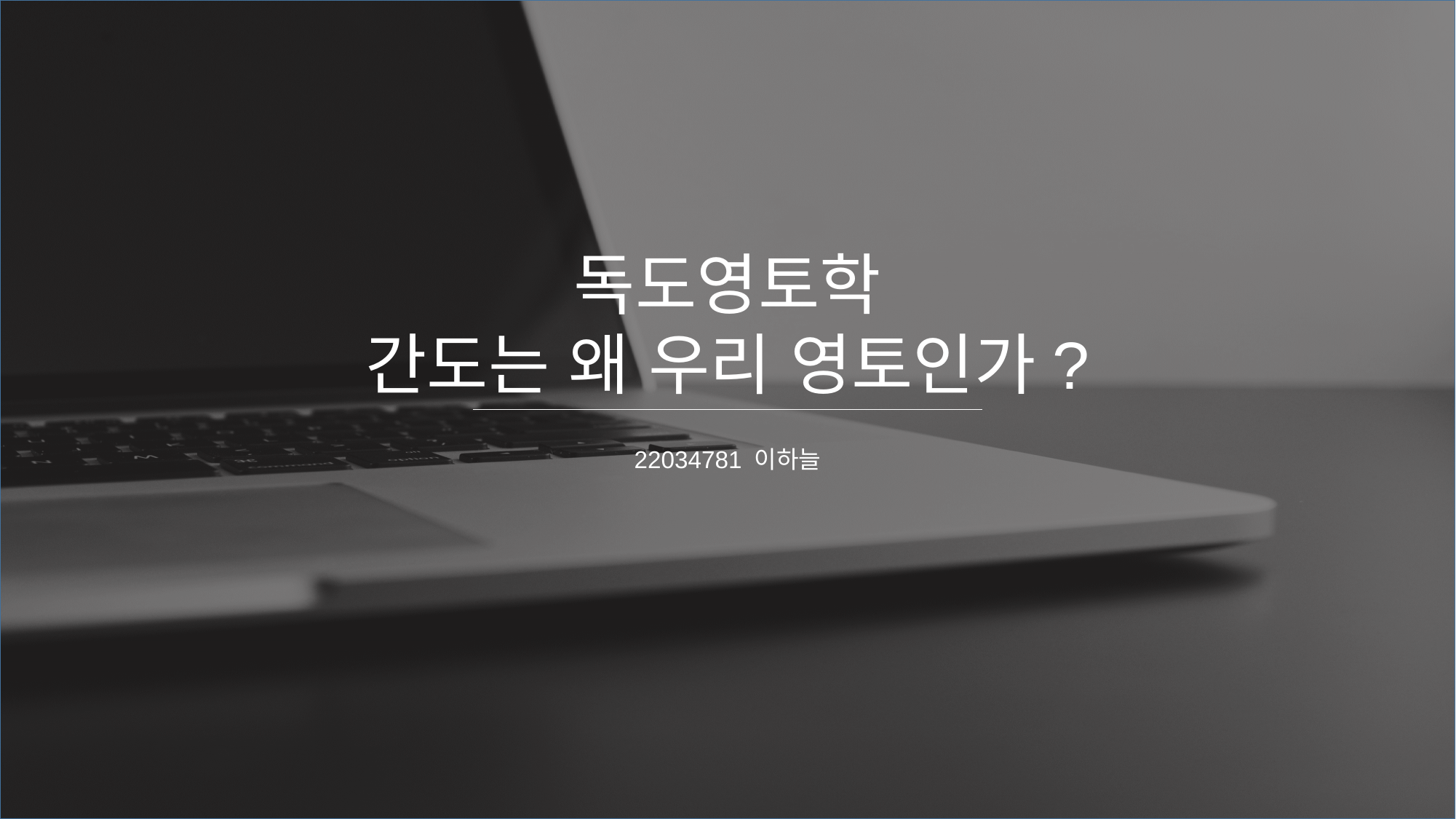

독도영토학
간도는 왜 우리 영토인가?
22034781 이하늘